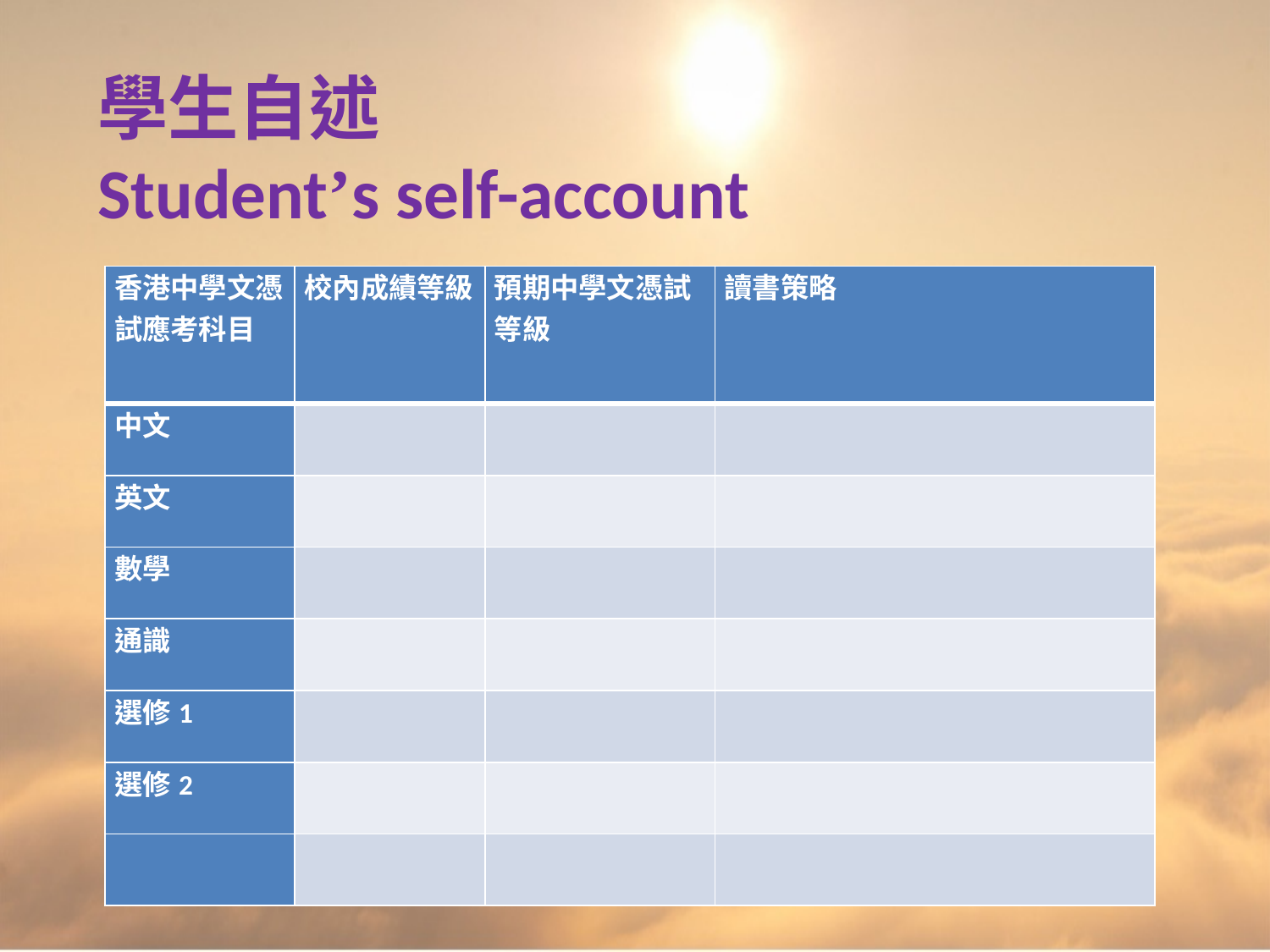

# 學生自述 Student’s self-account
| 香港中學文憑試應考科目 | 校內成績等級 | 預期中學文憑試等級 | 讀書策略 |
| --- | --- | --- | --- |
| 中文 |  |  |  |
| 英文 |  |  |  |
| 數學 |  |  |  |
| 通識 |  |  |  |
| 選修1 |  |  |  |
| 選修2 |  |  |  |
|  |  |  |  |